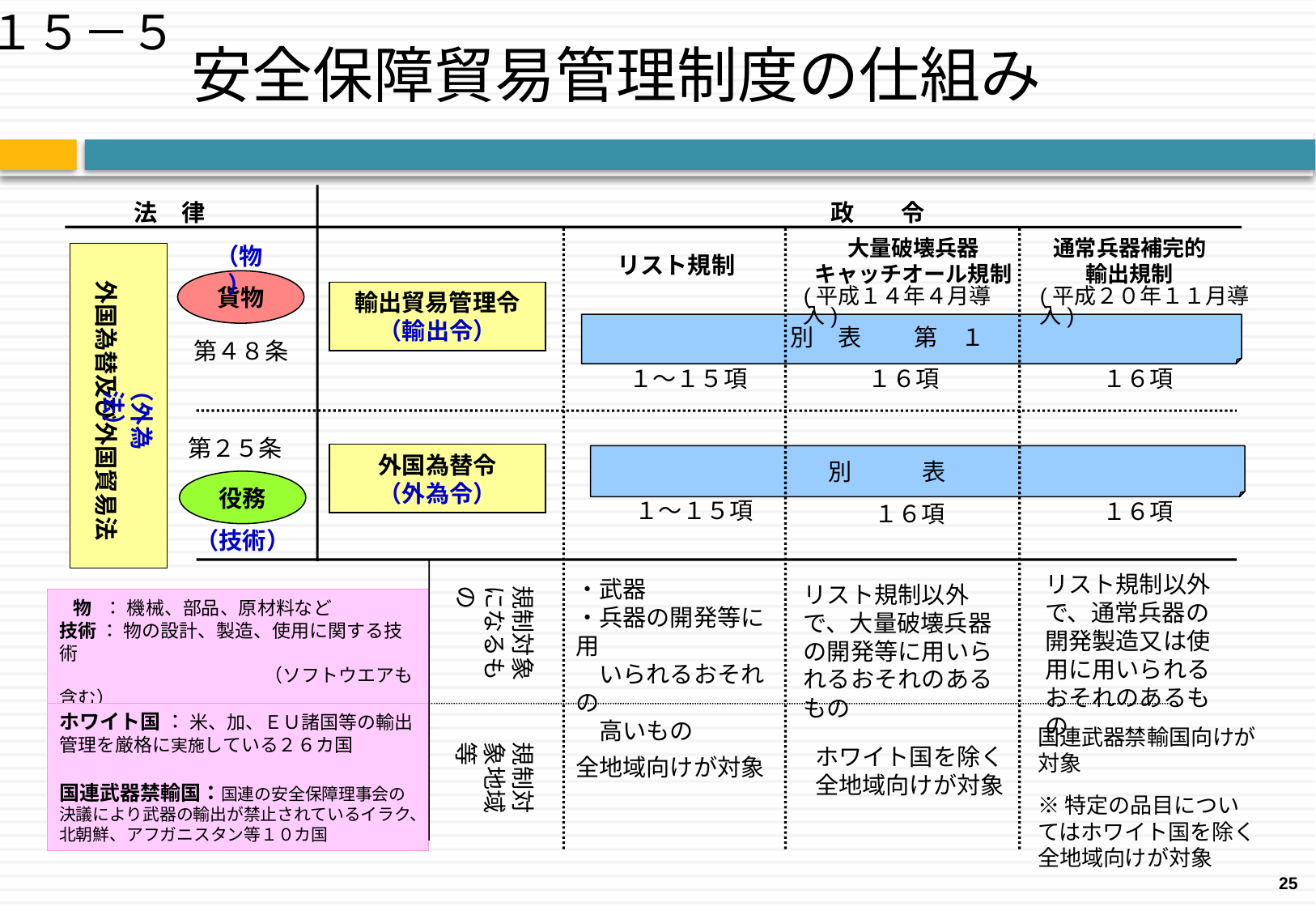

１５－５
安全保障貿易管理制度の仕組み

法　律
政　　令

大量破壊兵器
キャッチオール規制
通常兵器補完的
輸出規制
（物）

外国為替及び外国貿易法
（外為法）
リスト規制
貨物
(平成１４年４月導入)
(平成２０年１１月導入)
輸出貿易管理令
（輸出令）
別　表　　 第　１
第４８条
１～１５項
１６項
１６項

第２５条
外国為替令
（外為令）
別　　　表
役務
１～１５項
１６項
１６項
（技術）

リスト規制以外で、通常兵器の開発製造又は使用に用いられるおそれのあるもの
・武器
・兵器の開発等に用
　いられるおそれの
　高いもの
規制対象になるもの
リスト規制以外で、大量破壊兵器の開発等に用いられるおそれのあるもの
  物   ： 機械、部品、原材料など
技術 ： 物の設計、製造、使用に関する技術
　　　　　　　　　　　（ソフトウエアも含む）
ホワイト国 ： 米、加、ＥＵ諸国等の輸出管理を厳格に実施している２６カ国
国連武器禁輸国：国連の安全保障理事会の 決議により武器の輸出が禁止されているイラク、北朝鮮、アフガニスタン等１０カ国
国連武器禁輸国向けが対象

※特定の品目についてはホワイト国を除く全地域向けが対象

規制対象地域等
ホワイト国を除く
全地域向けが対象
全地域向けが対象
25